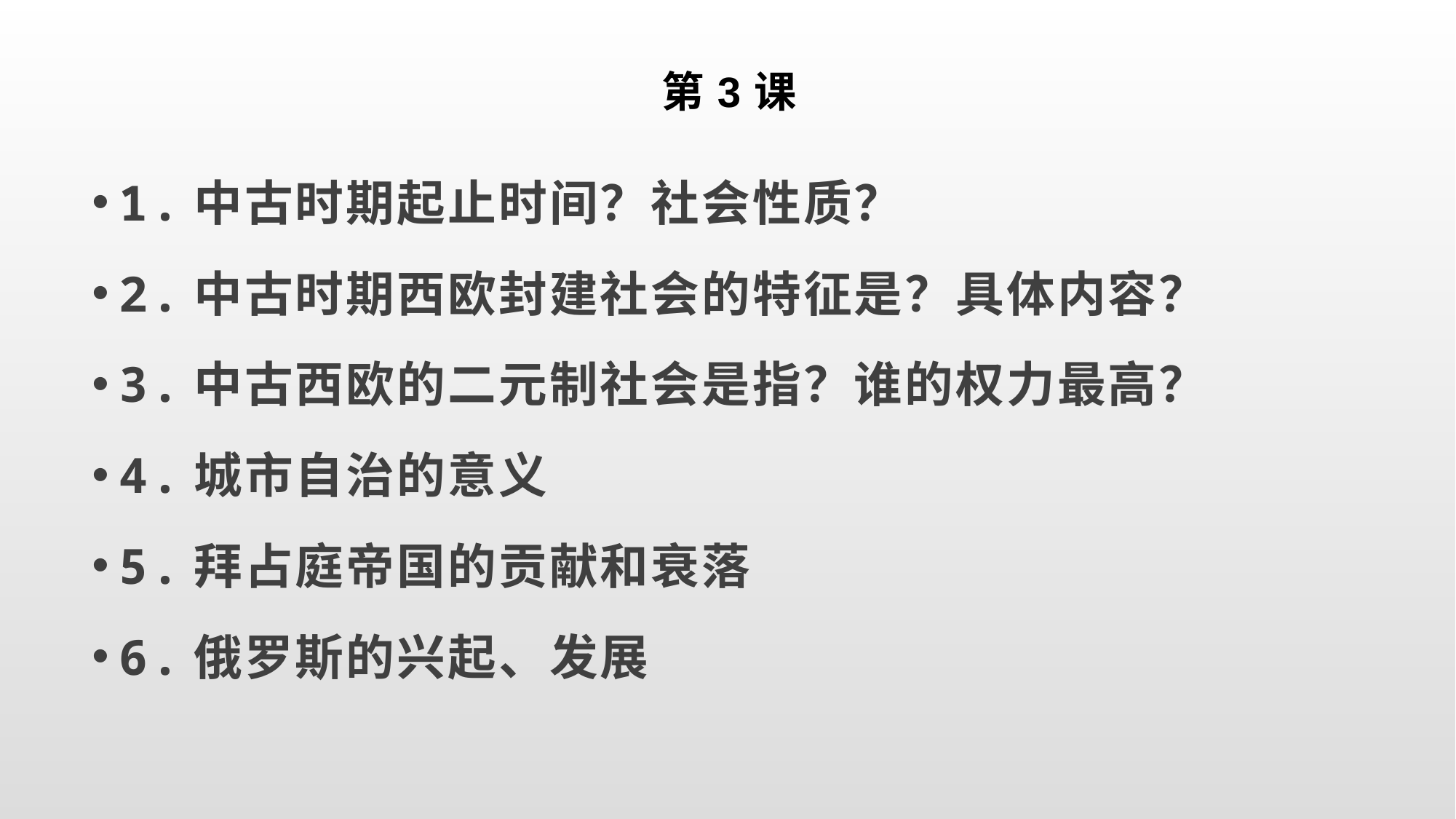

# 第3课
1.中古时期起止时间？社会性质？
2.中古时期西欧封建社会的特征是？具体内容？
3.中古西欧的二元制社会是指？谁的权力最高？
4.城市自治的意义
5.拜占庭帝国的贡献和衰落
6.俄罗斯的兴起、发展